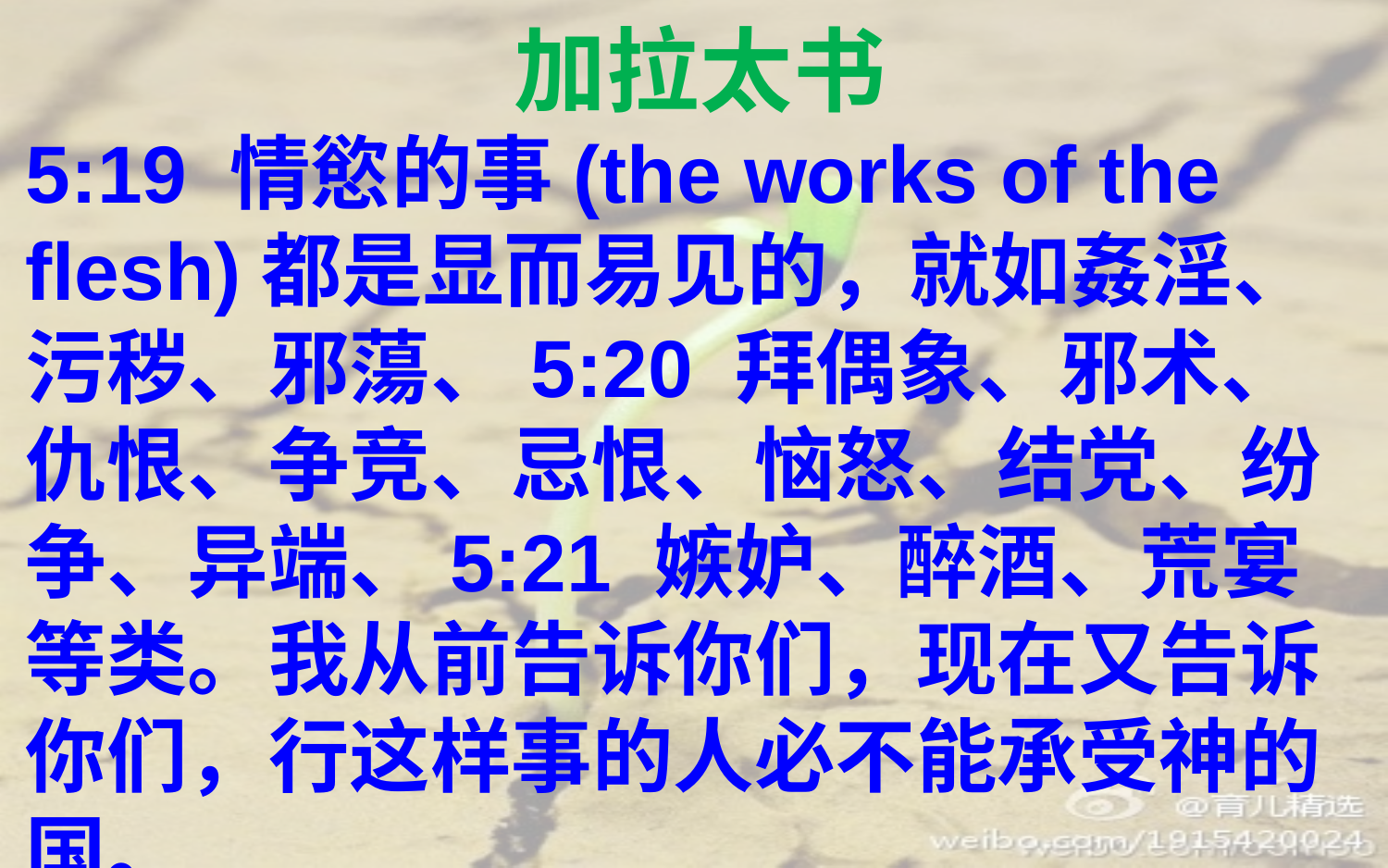

加拉太书
5:19 情慾的事(the works of the flesh)都是显而易见的，就如姦淫、污秽、邪蕩、5:20 拜偶象、邪术、仇恨、争竞、忌恨、恼怒、结党、纷争、异端、5:21 嫉妒、醉酒、荒宴等类。我从前告诉你们，现在又告诉你们，行这样事的人必不能承受神的国。